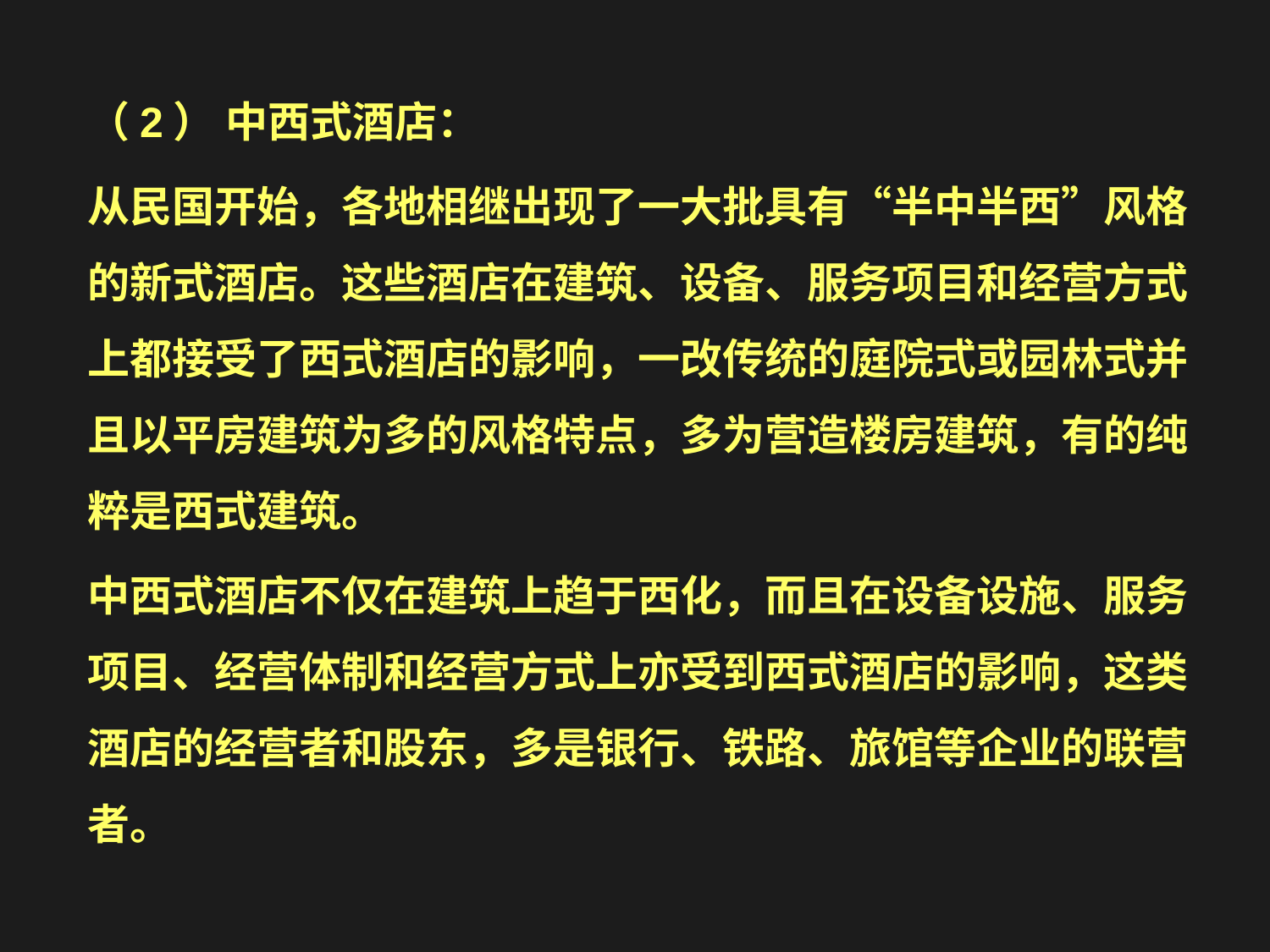

（2） 中西式酒店：
从民国开始，各地相继出现了一大批具有“半中半西”风格的新式酒店。这些酒店在建筑、设备、服务项目和经营方式上都接受了西式酒店的影响，一改传统的庭院式或园林式并且以平房建筑为多的风格特点，多为营造楼房建筑，有的纯粹是西式建筑。
中西式酒店不仅在建筑上趋于西化，而且在设备设施、服务项目、经营体制和经营方式上亦受到西式酒店的影响，这类酒店的经营者和股东，多是银行、铁路、旅馆等企业的联营者。